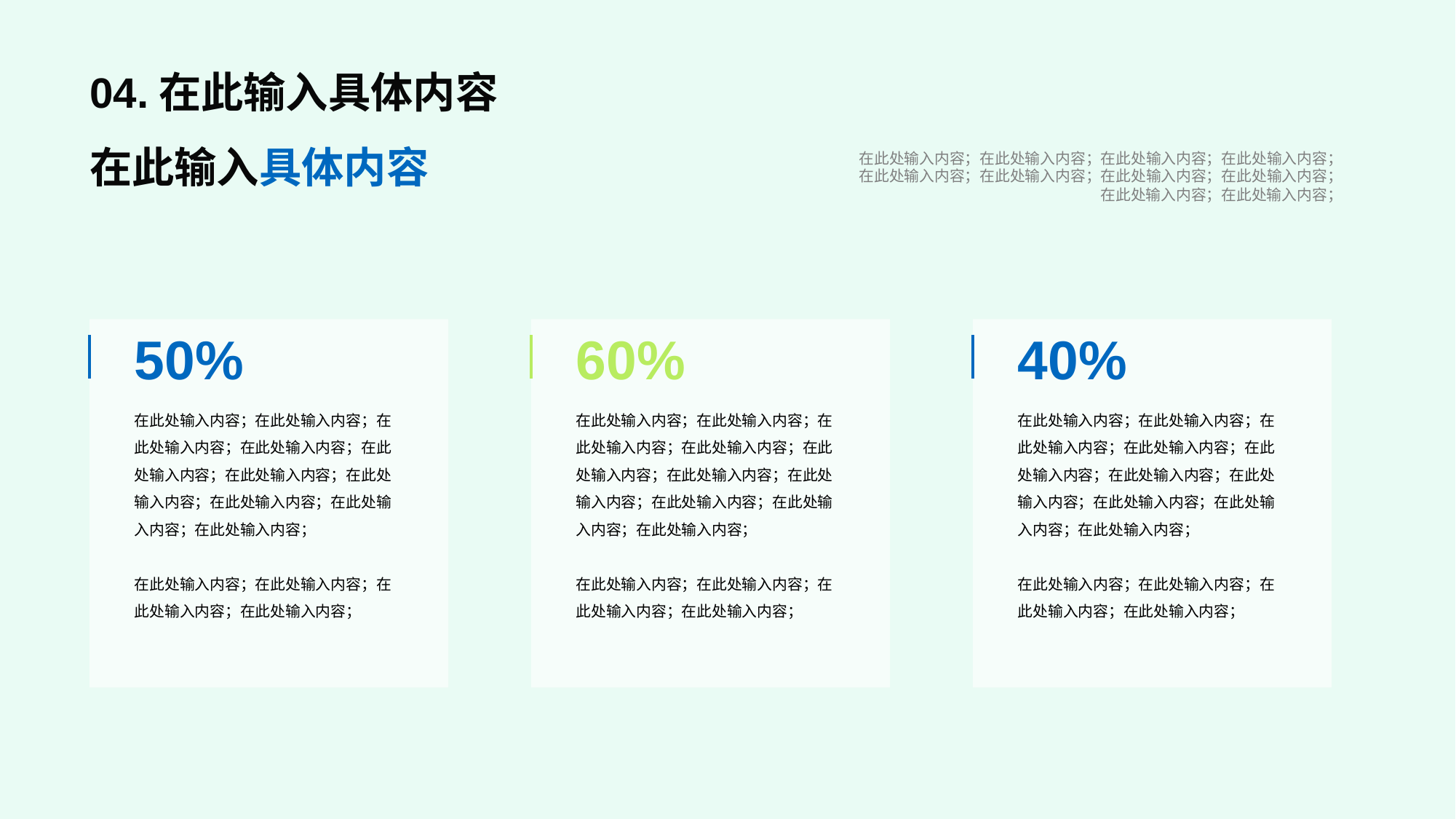

04.在此输入具体内容
在此输入具体内容
在此处输入内容；在此处输入内容；在此处输入内容；在此处输入内容；在此处输入内容；在此处输入内容；在此处输入内容；在此处输入内容；在此处输入内容；在此处输入内容；

50%
在此处输入内容；在此处输入内容；在此处输入内容；在此处输入内容；在此处输入内容；在此处输入内容；在此处输入内容；在此处输入内容；在此处输入内容；在此处输入内容；

在此处输入内容；在此处输入内容；在此处输入内容；在此处输入内容；

60%
在此处输入内容；在此处输入内容；在此处输入内容；在此处输入内容；在此处输入内容；在此处输入内容；在此处输入内容；在此处输入内容；在此处输入内容；在此处输入内容；

在此处输入内容；在此处输入内容；在此处输入内容；在此处输入内容；

40%
在此处输入内容；在此处输入内容；在此处输入内容；在此处输入内容；在此处输入内容；在此处输入内容；在此处输入内容；在此处输入内容；在此处输入内容；在此处输入内容；

在此处输入内容；在此处输入内容；在此处输入内容；在此处输入内容；